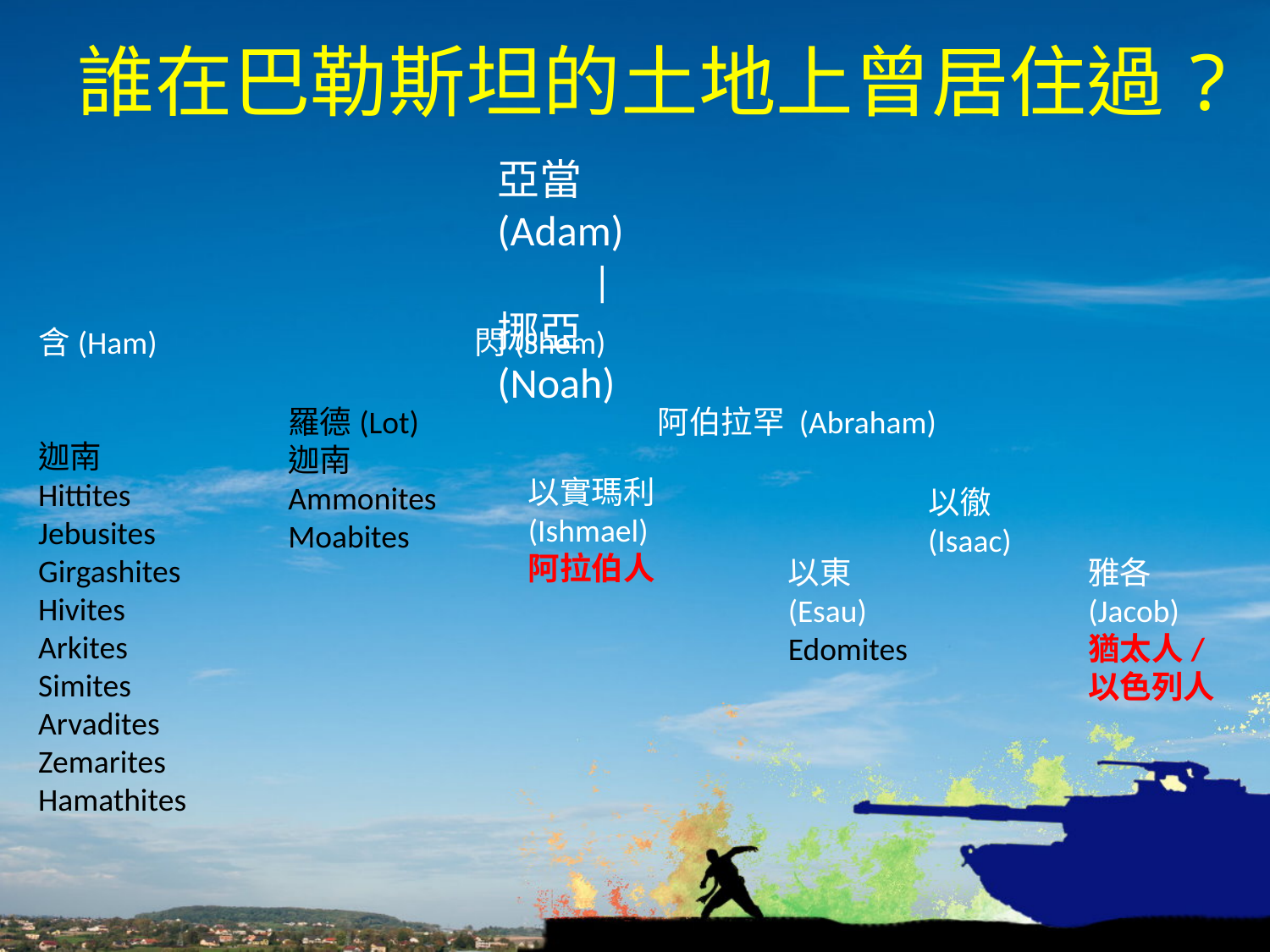

# 誰在巴勒斯坦的土地上曾居住過?
亞當 (Adam)
          |
挪亞 (Noah)
含(Ham)

迦南
Hittites
Jebusites
Girgashites
Hivites
Arkites
Simites
Arvadites
Zemarites
Hamathites
閃(Shem)

羅德(Lot)
迦南
Ammonites
Moabites

阿伯拉罕 (Abraham)
以實瑪利
(Ishmael)
阿拉伯人
以徹
(Isaac)
以東
(Esau)
Edomites
雅各
(Jacob)
猶太人/
以色列人